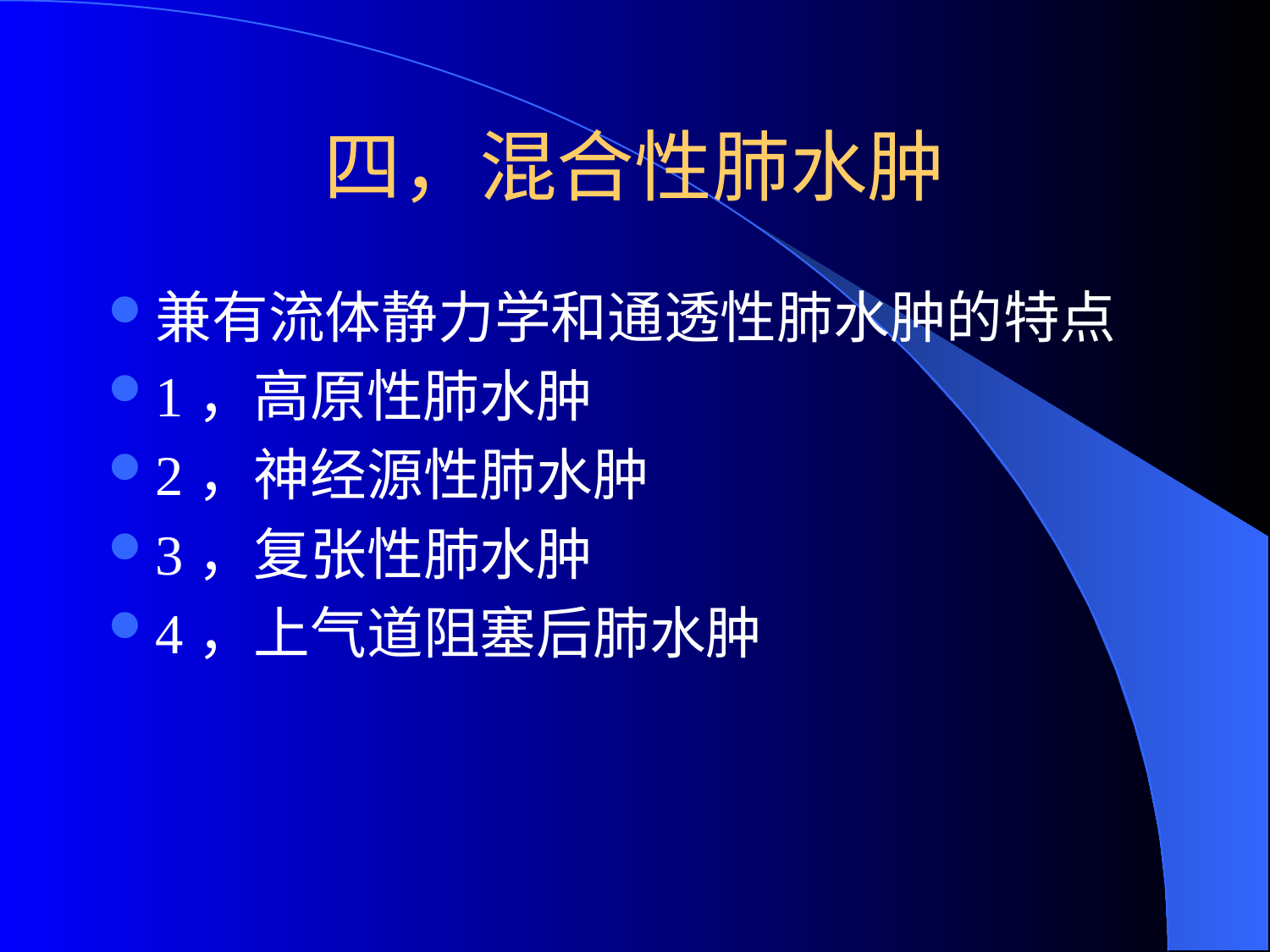

# 四，混合性肺水肿
兼有流体静力学和通透性肺水肿的特点
1，高原性肺水肿
2，神经源性肺水肿
3，复张性肺水肿
4，上气道阻塞后肺水肿